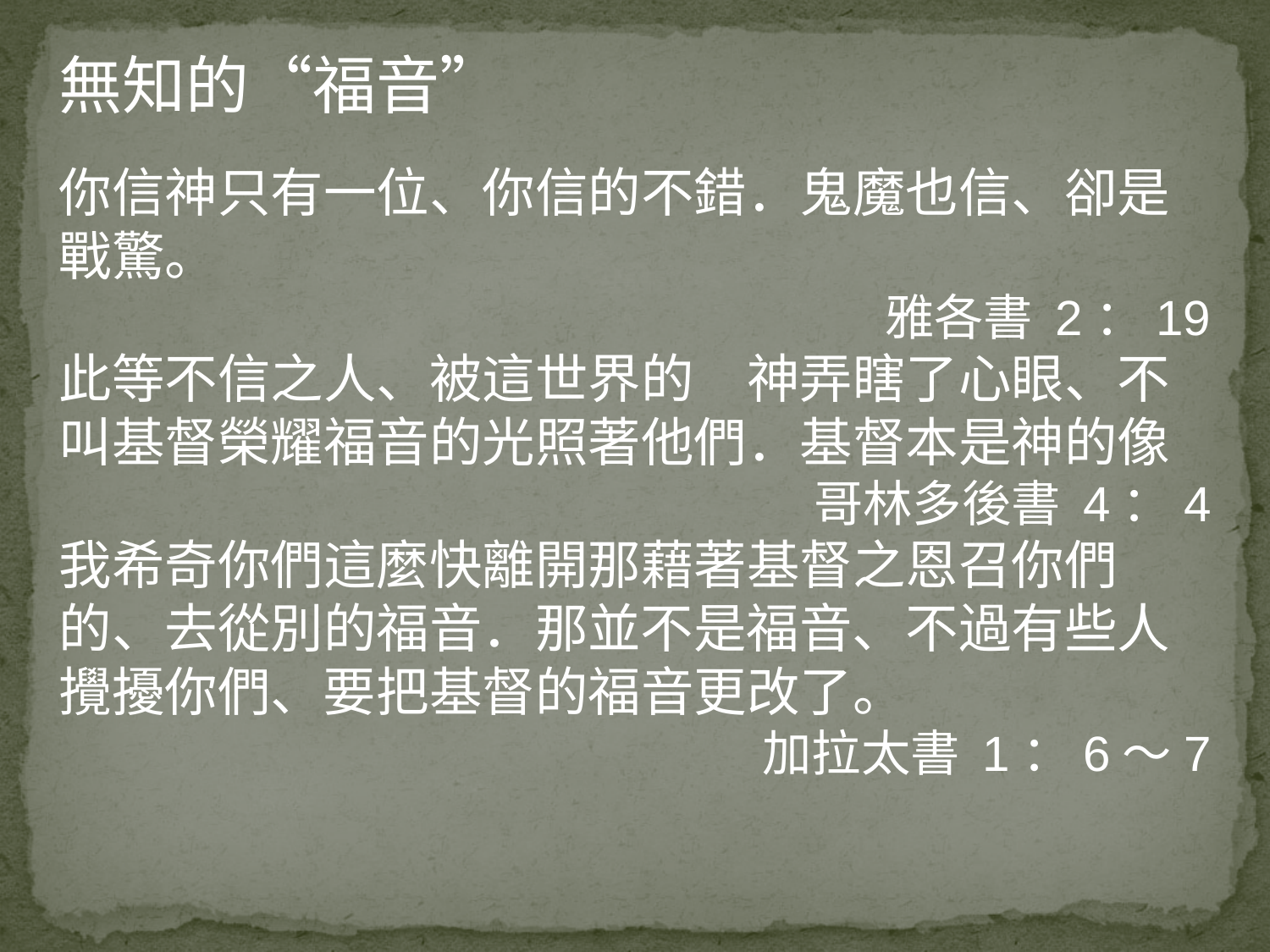

無知的“福音”

你信神只有一位、你信的不錯．鬼魔也信、卻是戰驚。
雅各書 2：19
此等不信之人、被這世界的　神弄瞎了心眼、不叫基督榮耀福音的光照著他們．基督本是神的像
哥林多後書 4：4
我希奇你們這麼快離開那藉著基督之恩召你們的、去從別的福音．那並不是福音、不過有些人攪擾你們、要把基督的福音更改了。
加拉太書 1：6～7